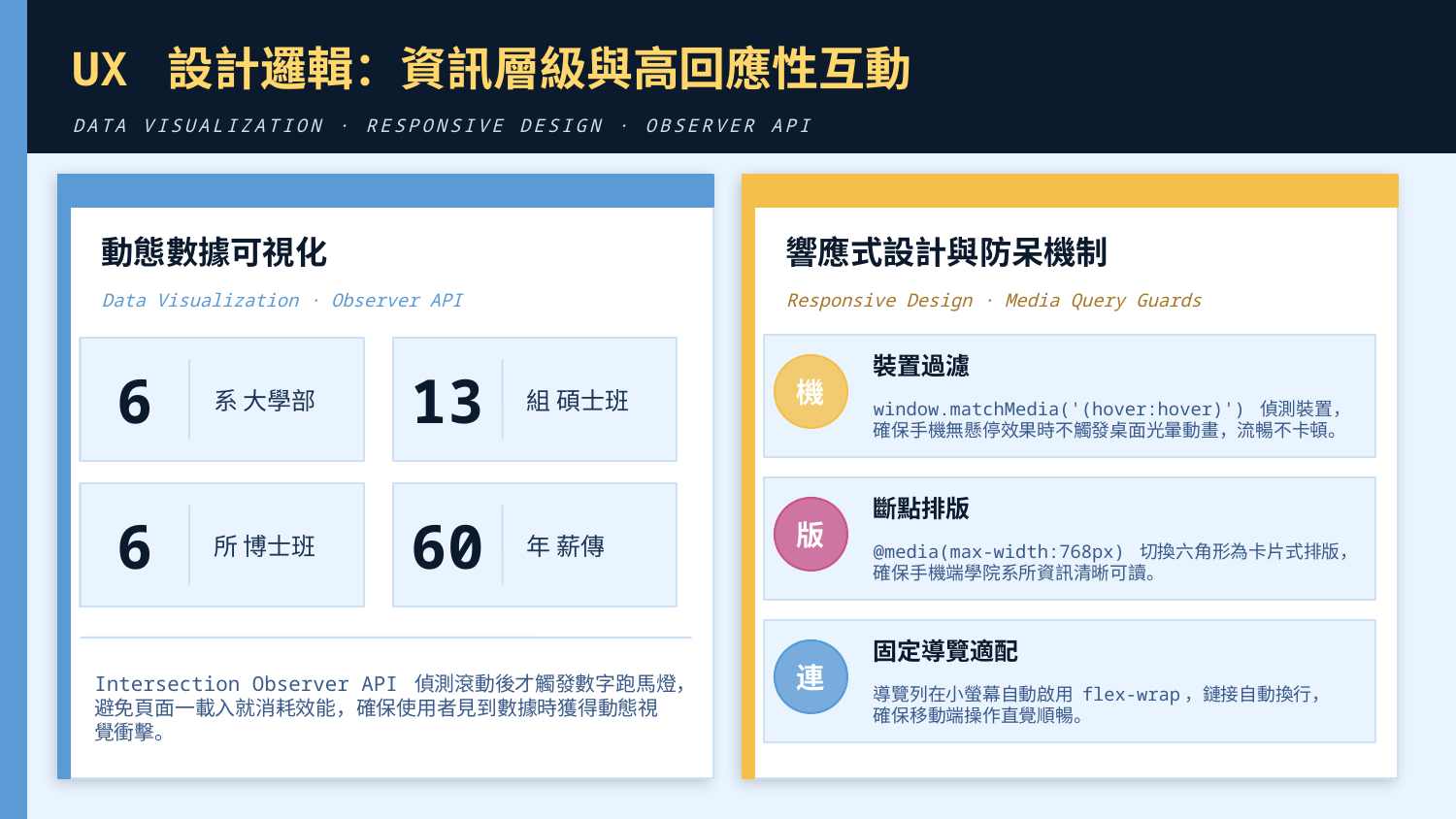

UX 設計邏輯：資訊層級與高回應性互動
DATA VISUALIZATION · RESPONSIVE DESIGN · OBSERVER API

動態數據可視化
響應式設計與防呆機制
Data Visualization · Observer API
Responsive Design · Media Query Guards

6

13
裝置過濾

機

系 大學部
組 碩士班
window.matchMedia('(hover:hover)') 偵測裝置，確保手機無懸停效果時不觸發桌面光暈動畫，流暢不卡頓。

6

60
斷點排版

版

所 博士班
年 薪傳
@media(max-width:768px) 切換六角形為卡片式排版，確保手機端學院系所資訊清晰可讀。

固定導覽適配

連
Intersection Observer API 偵測滾動後才觸發數字跑馬燈，避免頁面一載入就消耗效能，確保使用者見到數據時獲得動態視覺衝擊。
導覽列在小螢幕自動啟用 flex-wrap，鏈接自動換行，確保移動端操作直覺順暢。